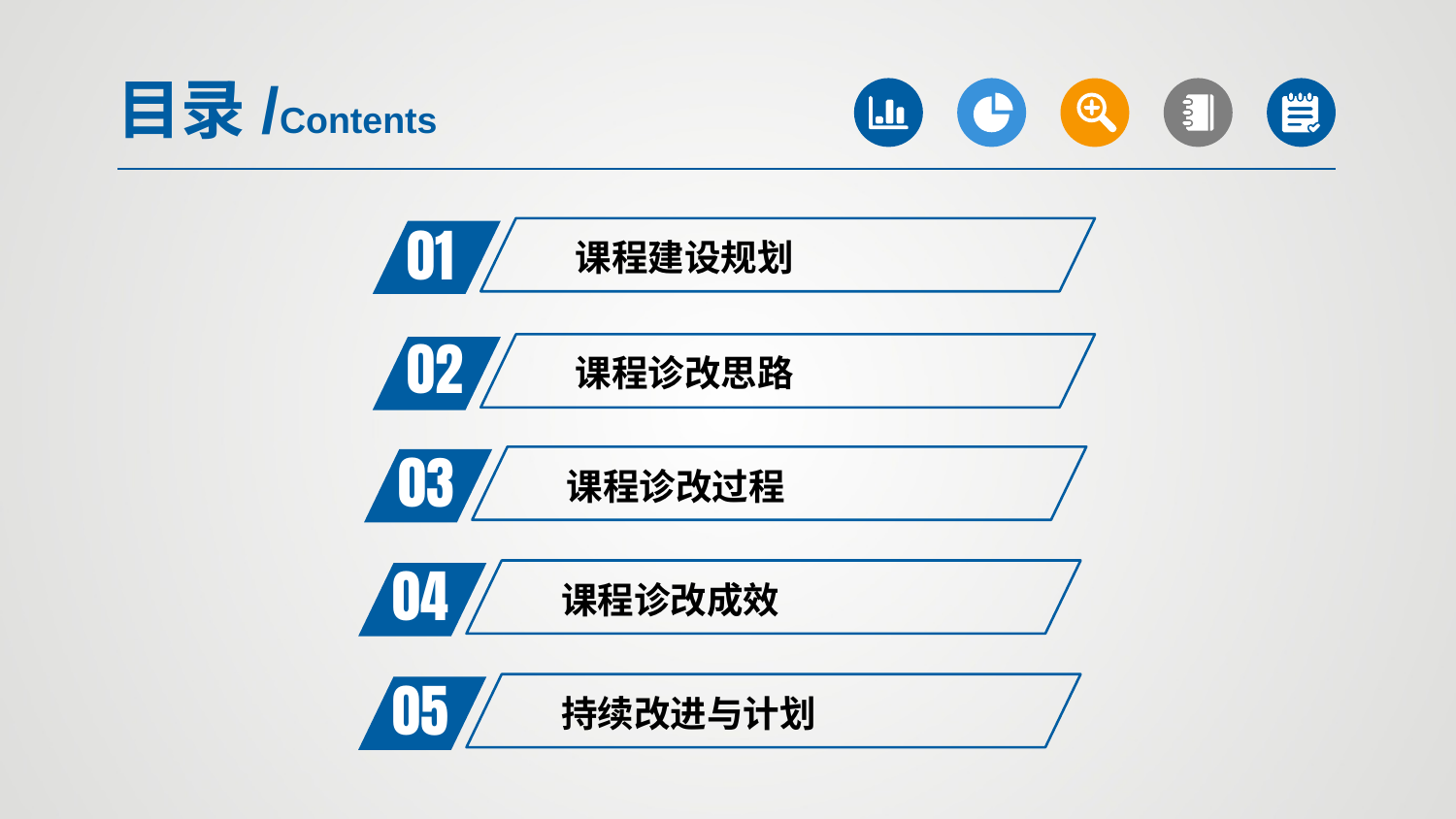

目录/Contents

01

课程建设规划
02

课程诊改思路
03

课程诊改过程
04

课程诊改成效
05

持续改进与计划